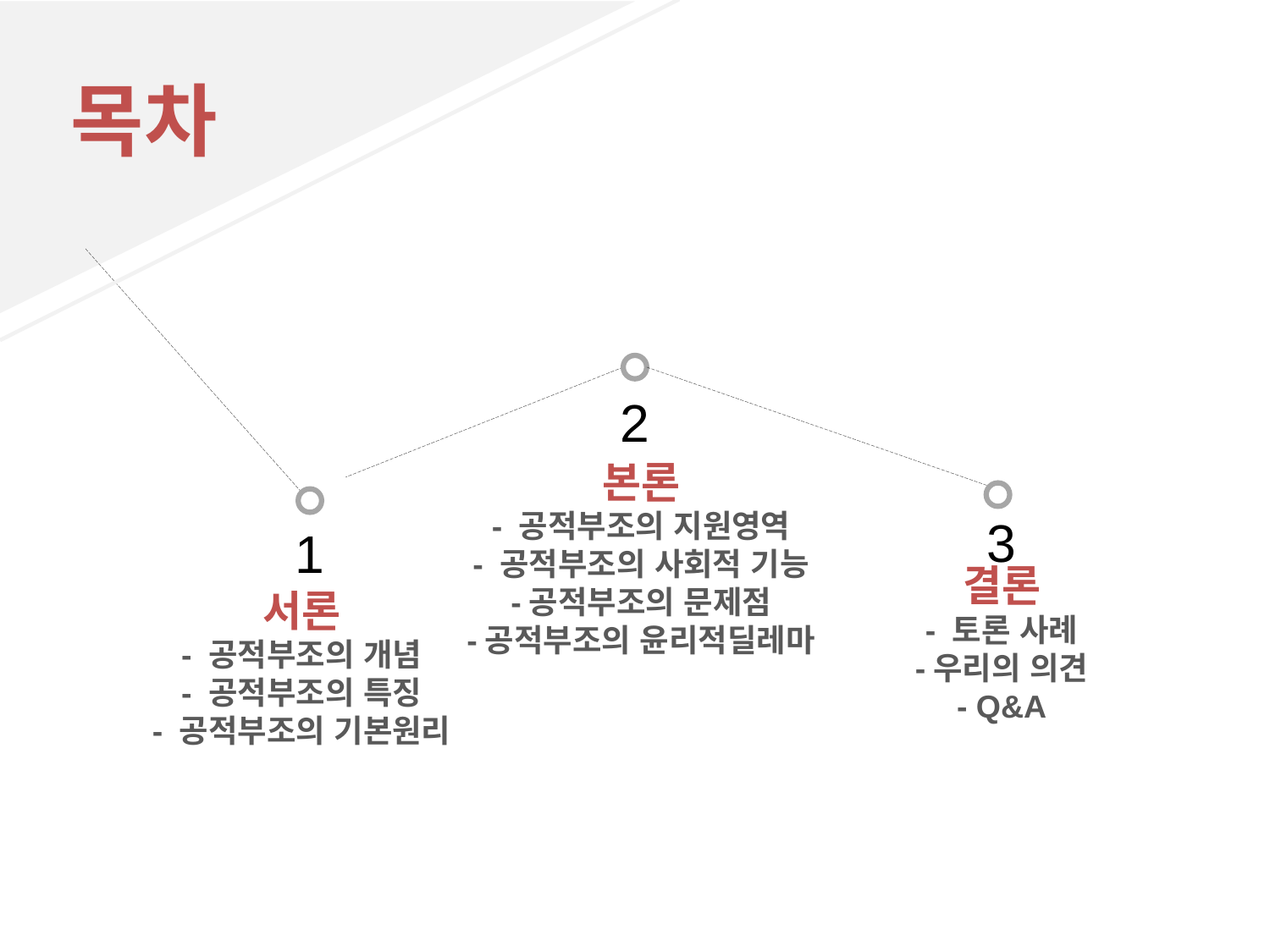

목차

2
본론
- 공적부조의 지원영역
- 공적부조의 사회적 기능
-공적부조의 문제점
-공적부조의 윤리적딜레마

3
1
결론
- 토론 사례
-우리의 의견
- Q&A
서론
- 공적부조의 개념
- 공적부조의 특징
- 공적부조의 기본원리